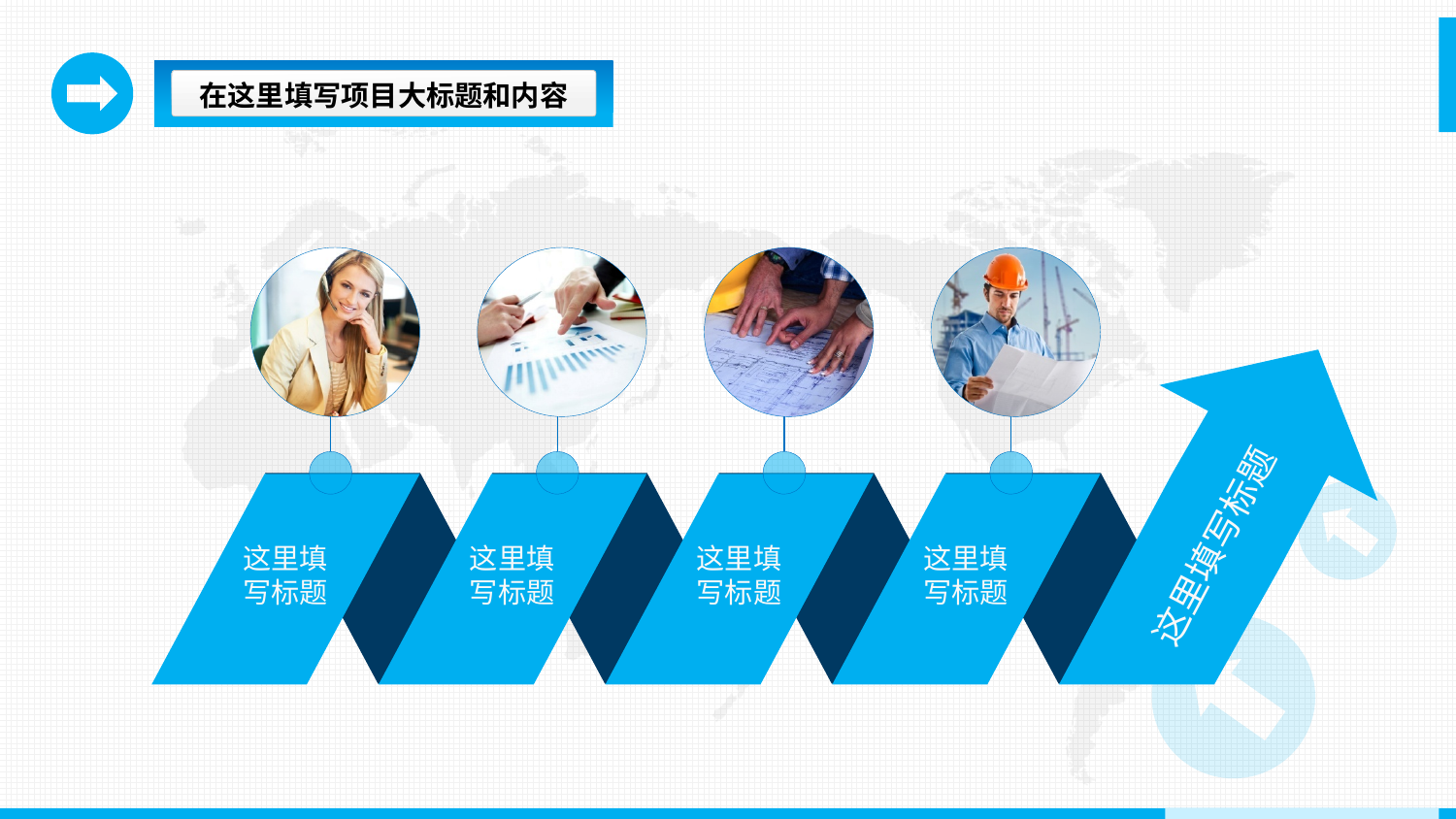

在这里填写项目大标题和内容

这里填写标题
这里填
写标题
这里填
写标题
这里填
写标题
这里填
写标题